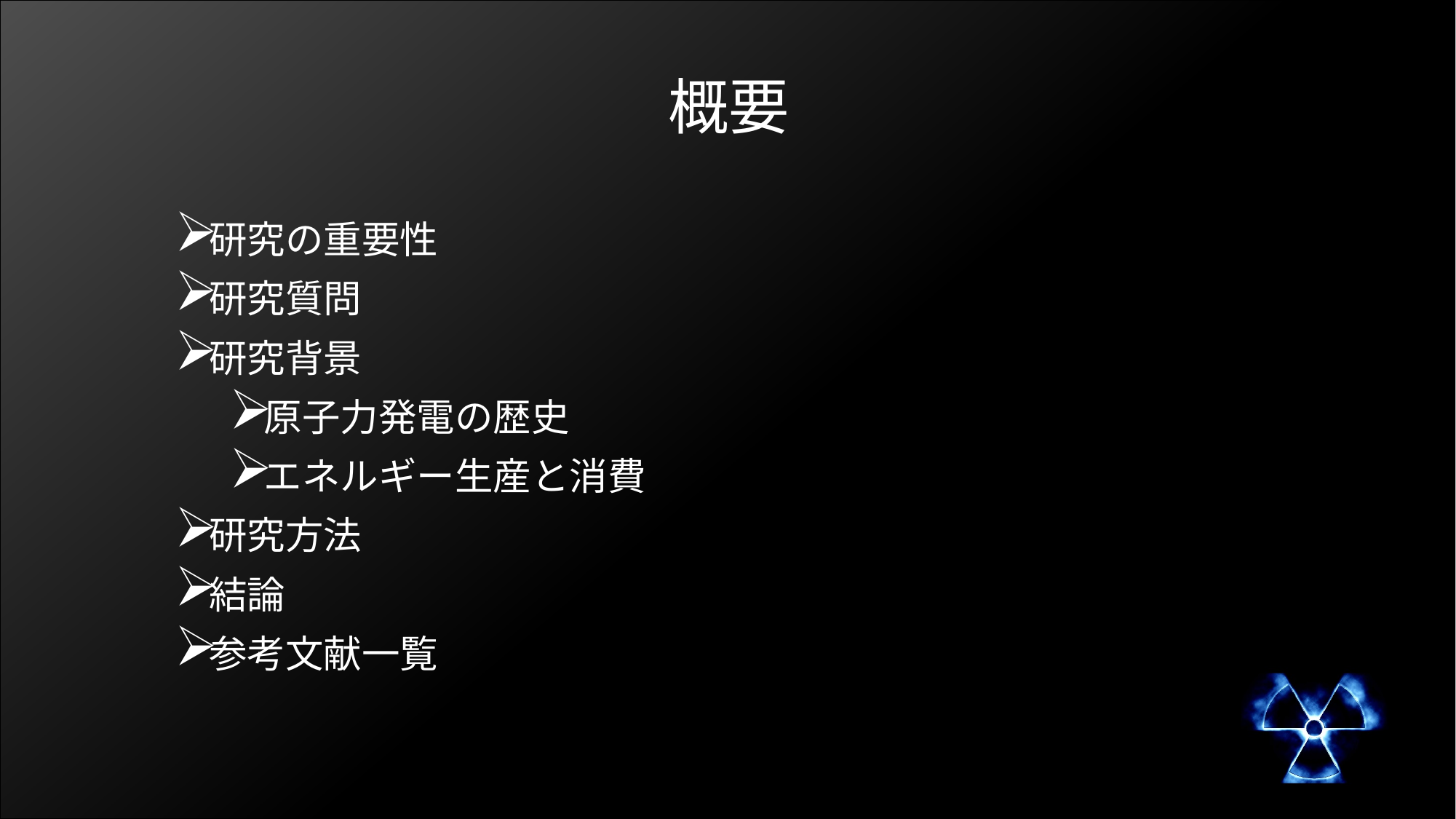

# 概要
研究の重要性
研究質問
研究背景
原子力発電の歴史
エネルギー生産と消費
研究方法
結論
参考文献一覧